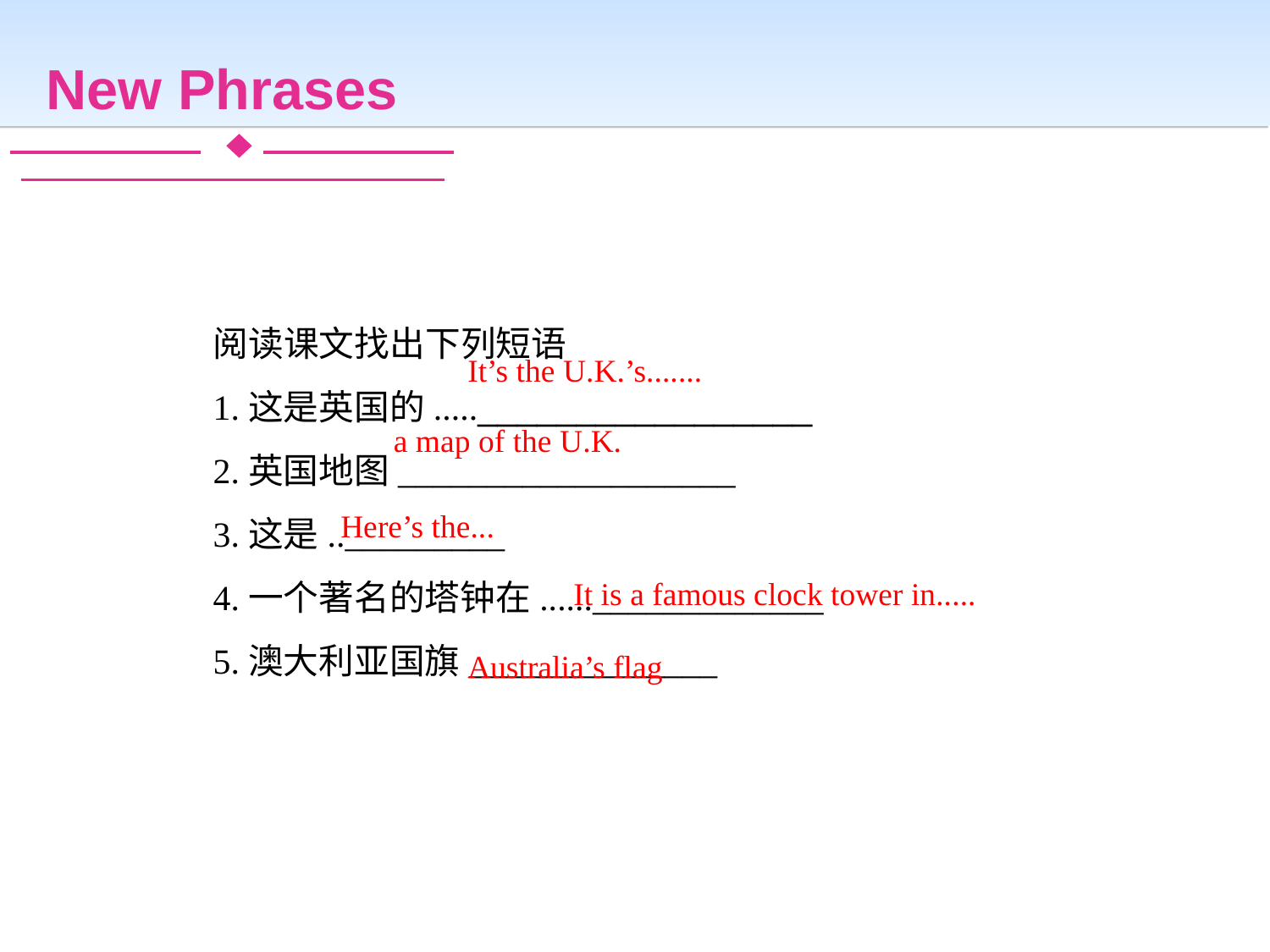

New Phrases

阅读课文找出下列短语
1.这是英国的....._________________
2.英国地图___________________
3.这是.._________
4.一个著名的塔钟在......_____________
5.澳大利亚国旗______________
It’s the U.K.’s.......
a map of the U.K.
Here’s the...
It is a famous clock tower in.....
Australia’s flag